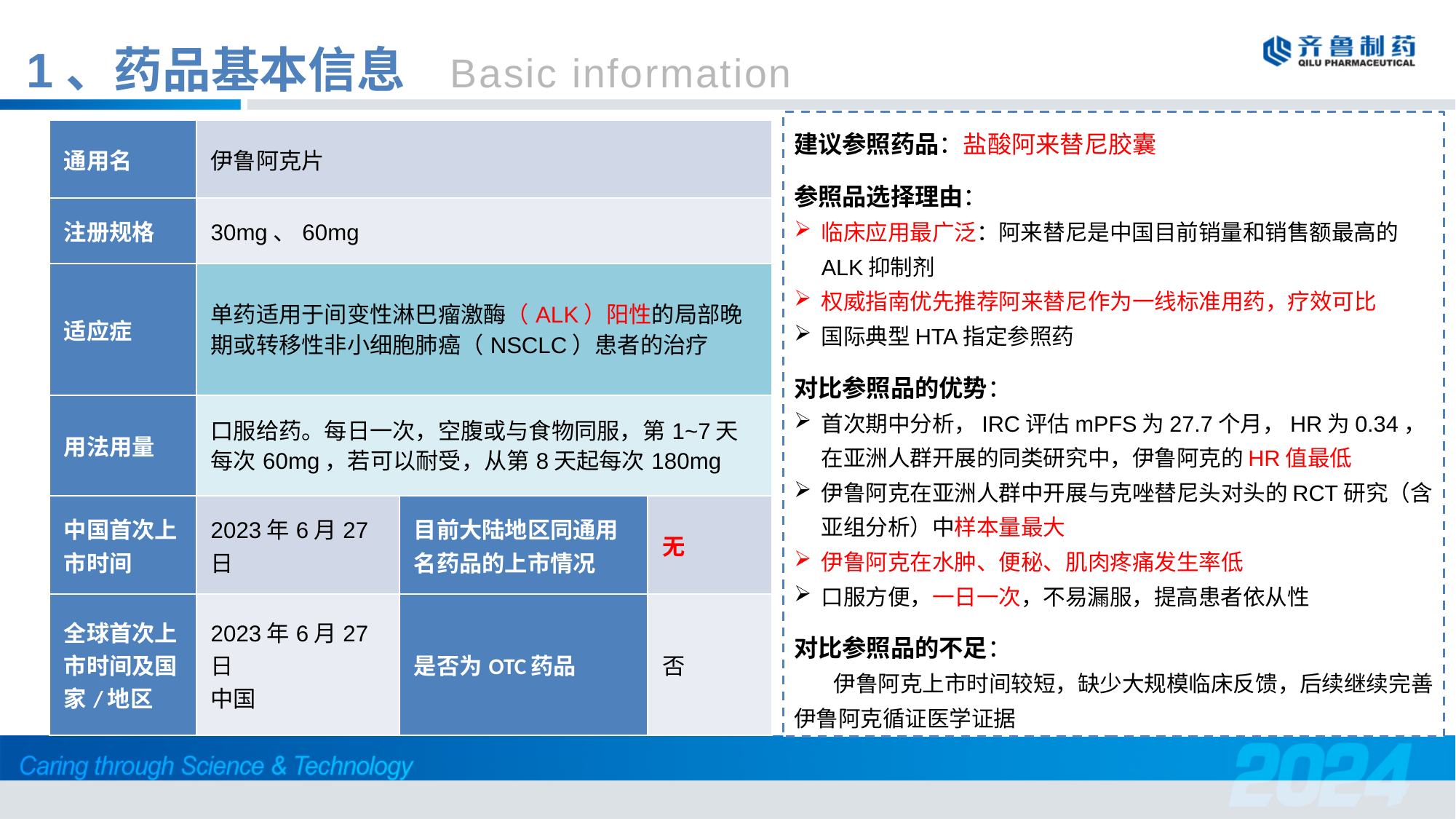

1、药品基本信息   Basic information
建议参照药品：盐酸阿来替尼胶囊
参照品选择理由：
临床应用最广泛：阿来替尼是中国目前销量和销售额最高的ALK抑制剂
权威指南优先推荐阿来替尼作为一线标准用药，疗效可比
国际典型HTA指定参照药
对比参照品的优势：
首次期中分析，IRC评估mPFS为27.7个月，HR为0.34，在亚洲人群开展的同类研究中，伊鲁阿克的HR值最低
伊鲁阿克在亚洲人群中开展与克唑替尼头对头的RCT研究（含亚组分析）中样本量最大
伊鲁阿克在水肿、便秘、肌肉疼痛发生率低
口服方便，一日一次，不易漏服，提高患者依从性
对比参照品的不足：
       伊鲁阿克上市时间较短，缺少大规模临床反馈，后续继续完善伊鲁阿克循证医学证据
| 通用名 | 伊鲁阿克片 |  |  |
| --- | --- | --- | --- |
| 注册规格 | 30mg、60mg |  |  |
| 适应症 | 单药适用于间变性淋巴瘤激酶（ALK）阳性的局部晚期或转移性非小细胞肺癌（NSCLC）患者的治疗 |  |  |
| 用法用量 | 口服给药。每日一次，空腹或与食物同服，第1~7天每次60mg，若可以耐受，从第8天起每次180mg |  |  |
| 中国首次上市时间 | 2023年6月27日 | 目前大陆地区同通用名药品的上市情况 | 无 |
| 全球首次上市时间及国家/地区 | 2023年6月27日 中国 | 是否为OTC药品 | 否 |